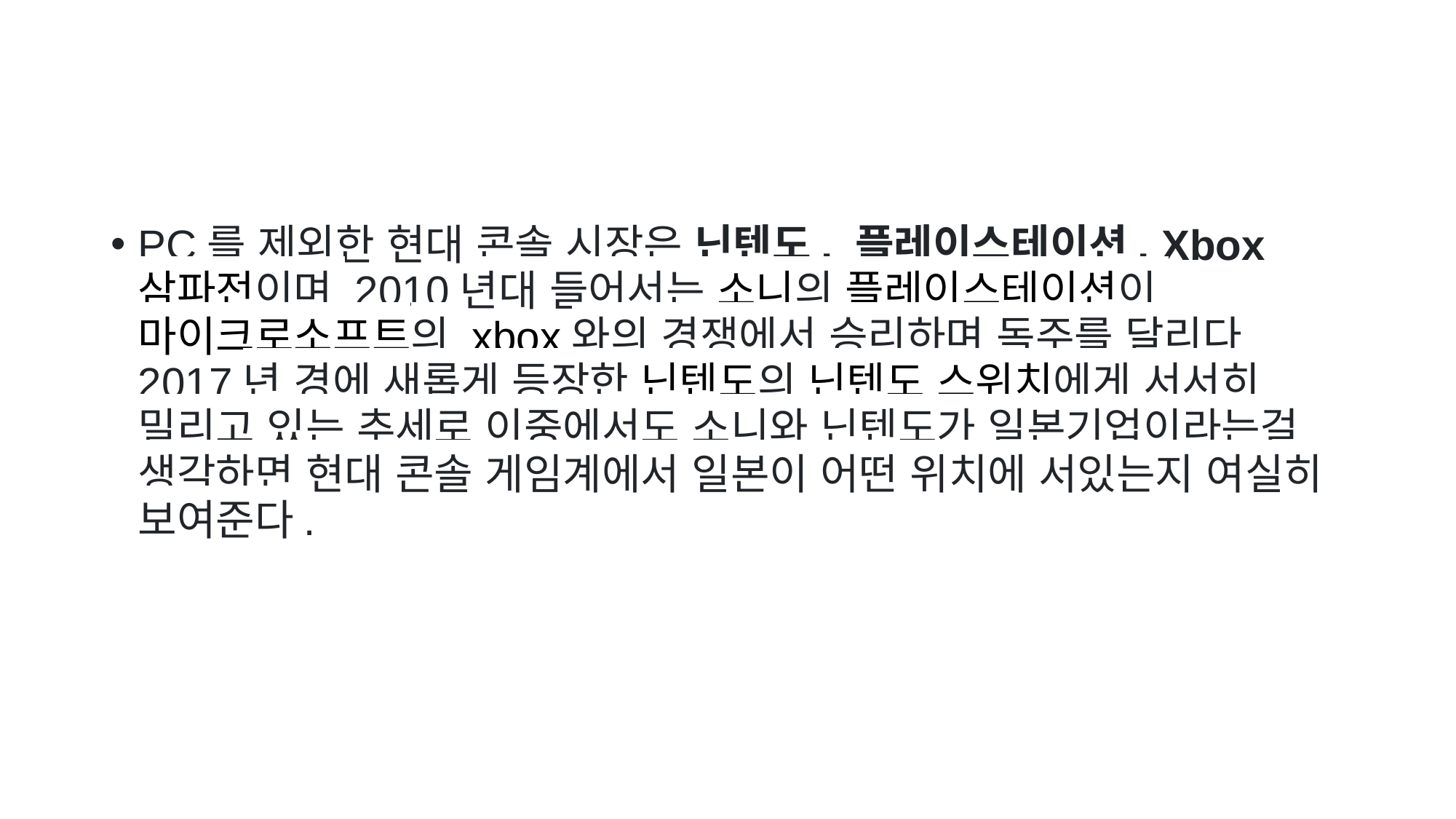

#
PC를 제외한 현대 콘솔 시장은 닌텐도, 플레이스테이션, Xbox 삼파전이며 2010년대 들어서는 소니의 플레이스테이션이 마이크로소프트의 xbox와의 경쟁에서 승리하며 독주를 달리다 2017년 경에 새롭게 등장한 닌텐도의 닌텐도 스위치에게 서서히 밀리고 있는 추세로 이중에서도 소니와 닌텐도가 일본기업이라는걸 생각하면 현대 콘솔 게임계에서 일본이 어떤 위치에 서있는지 여실히 보여준다.